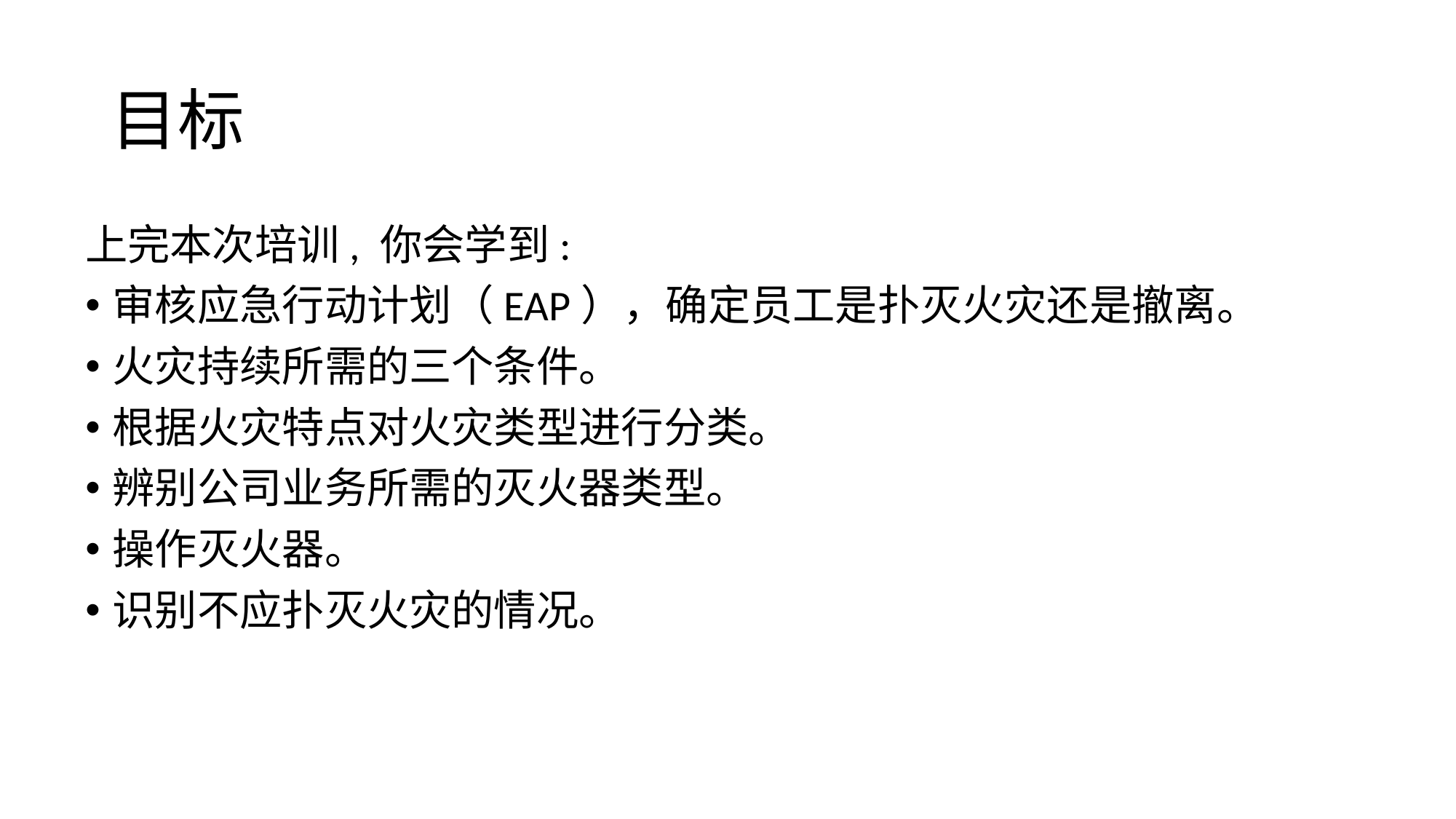

# 目标
上完本次培训, 你会学到:
审核应急行动计划（EAP），确定员工是扑灭火灾还是撤离。
火灾持续所需的三个条件。
根据火灾特点对火灾类型进行分类。
辨别公司业务所需的灭火器类型。
操作灭火器。
识别不应扑灭火灾的情况。